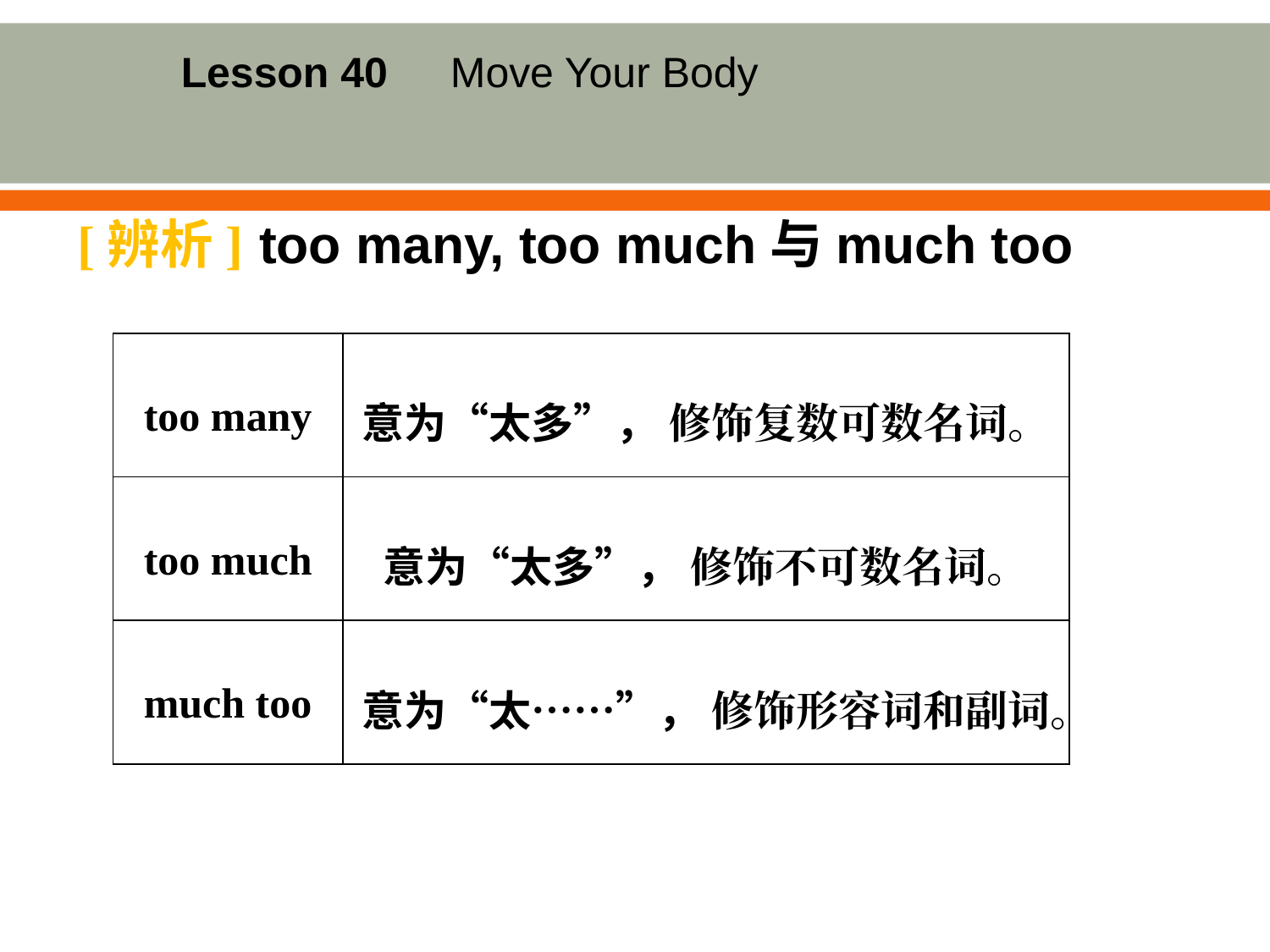

Lesson 40　Move Your Body
[辨析] too many, too much与much too
| too many | 意为“太多”， 修饰复数可数名词。 |
| --- | --- |
| too much | 意为“太多”， 修饰不可数名词。 |
| much too | 意为“太……”， 修饰形容词和副词。 |